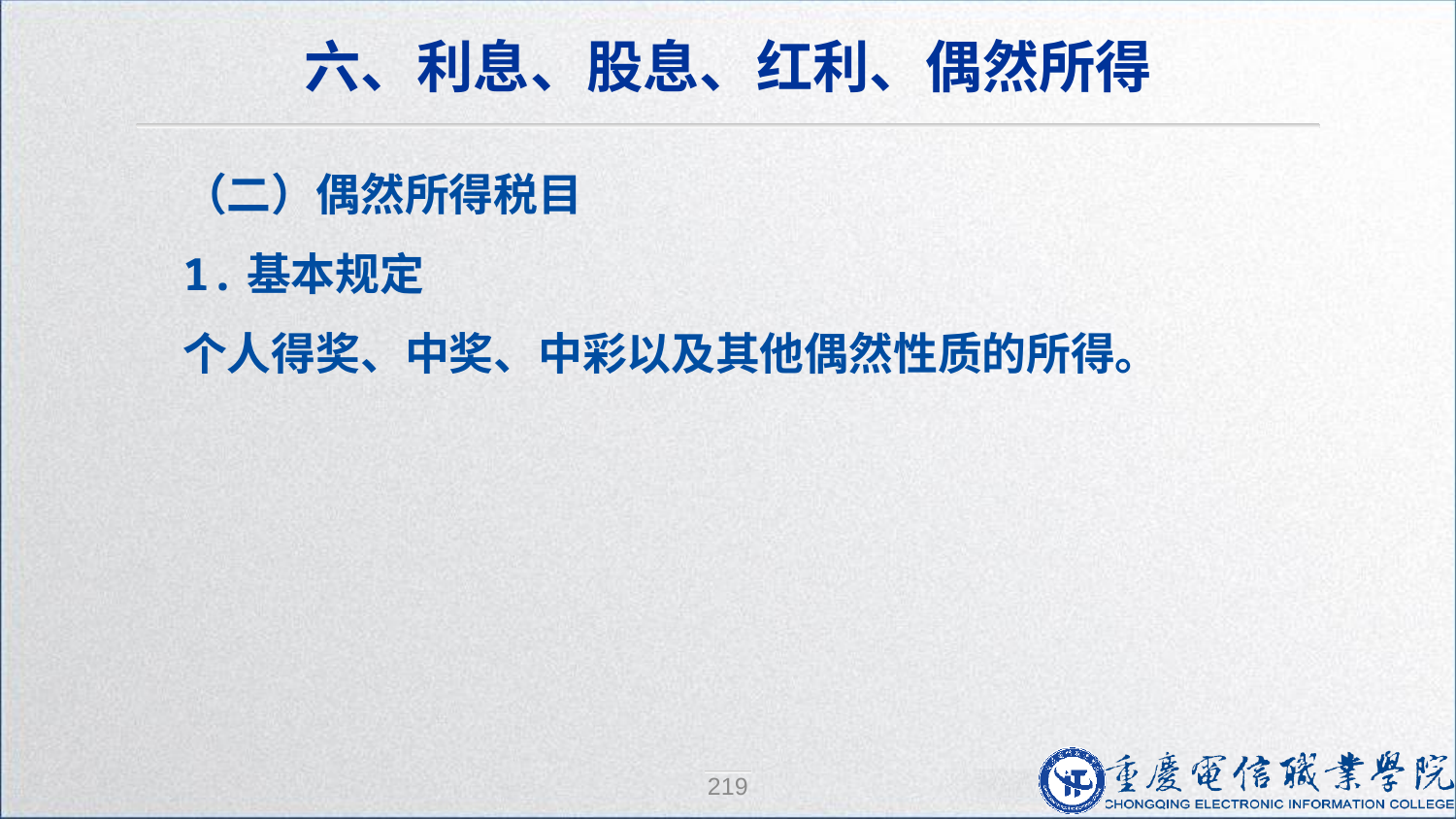

六、利息、股息、红利、偶然所得
（二）偶然所得税目
1.基本规定
个人得奖、中奖、中彩以及其他偶然性质的所得。
219